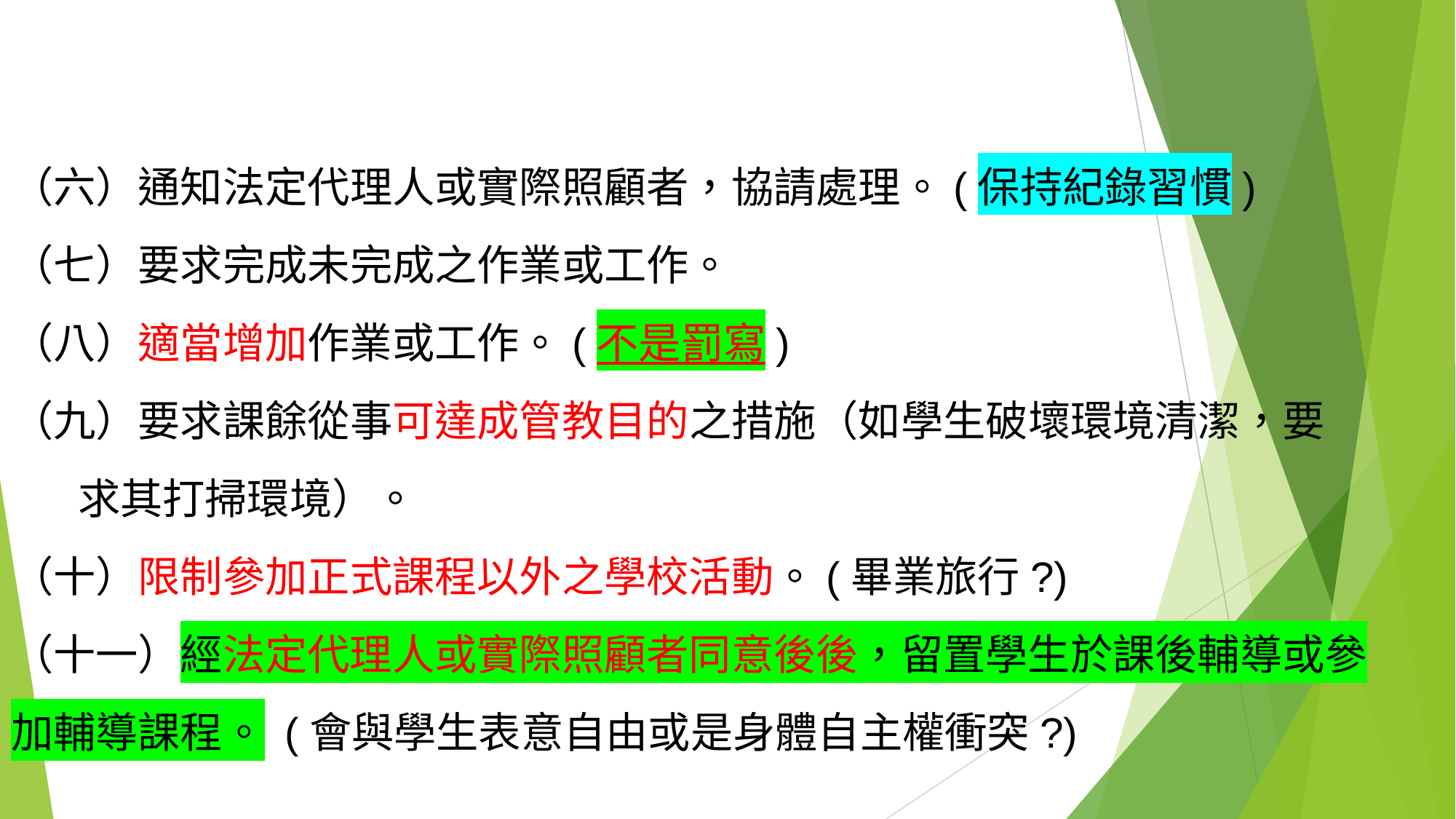

（六）通知法定代理人或實際照顧者，協請處理。(保持紀錄習慣)
（七）要求完成未完成之作業或工作。
（八）適當增加作業或工作。(不是罰寫)
（九）要求課餘從事可達成管教目的之措施（如學生破壞環境清潔，要
      求其打掃環境）。
（十）限制參加正式課程以外之學校活動。(畢業旅行?)
（十一）經法定代理人或實際照顧者同意後後，留置學生於課後輔導或參加輔導課程。 (會與學生表意自由或是身體自主權衝突?)